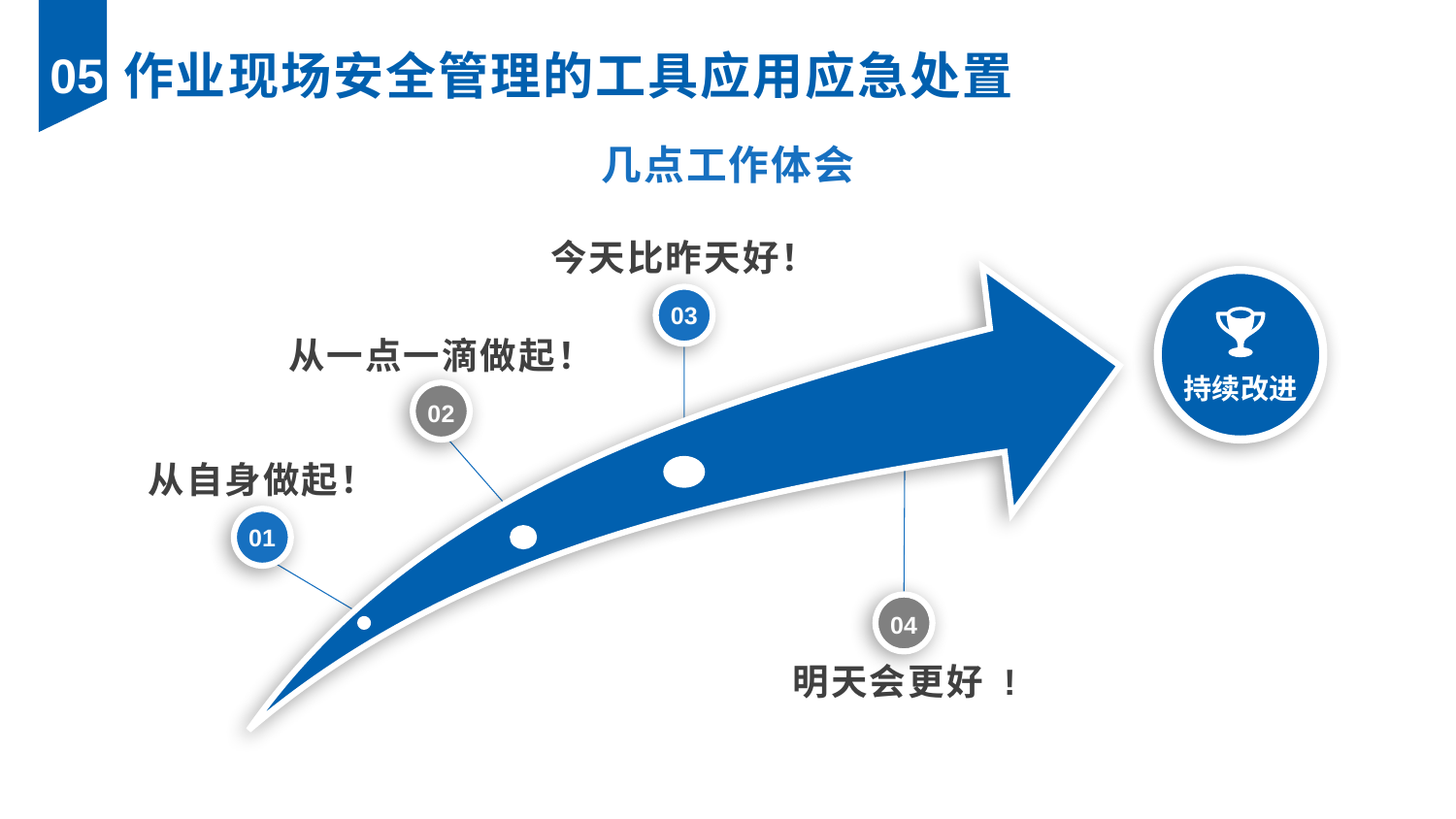

作业现场安全管理的工具应用应急处置
05
几点工作体会
今天比昨天好！

持续改进

03
从一点一滴做起！

02
从自身做起！

01

04

明天会更好 !